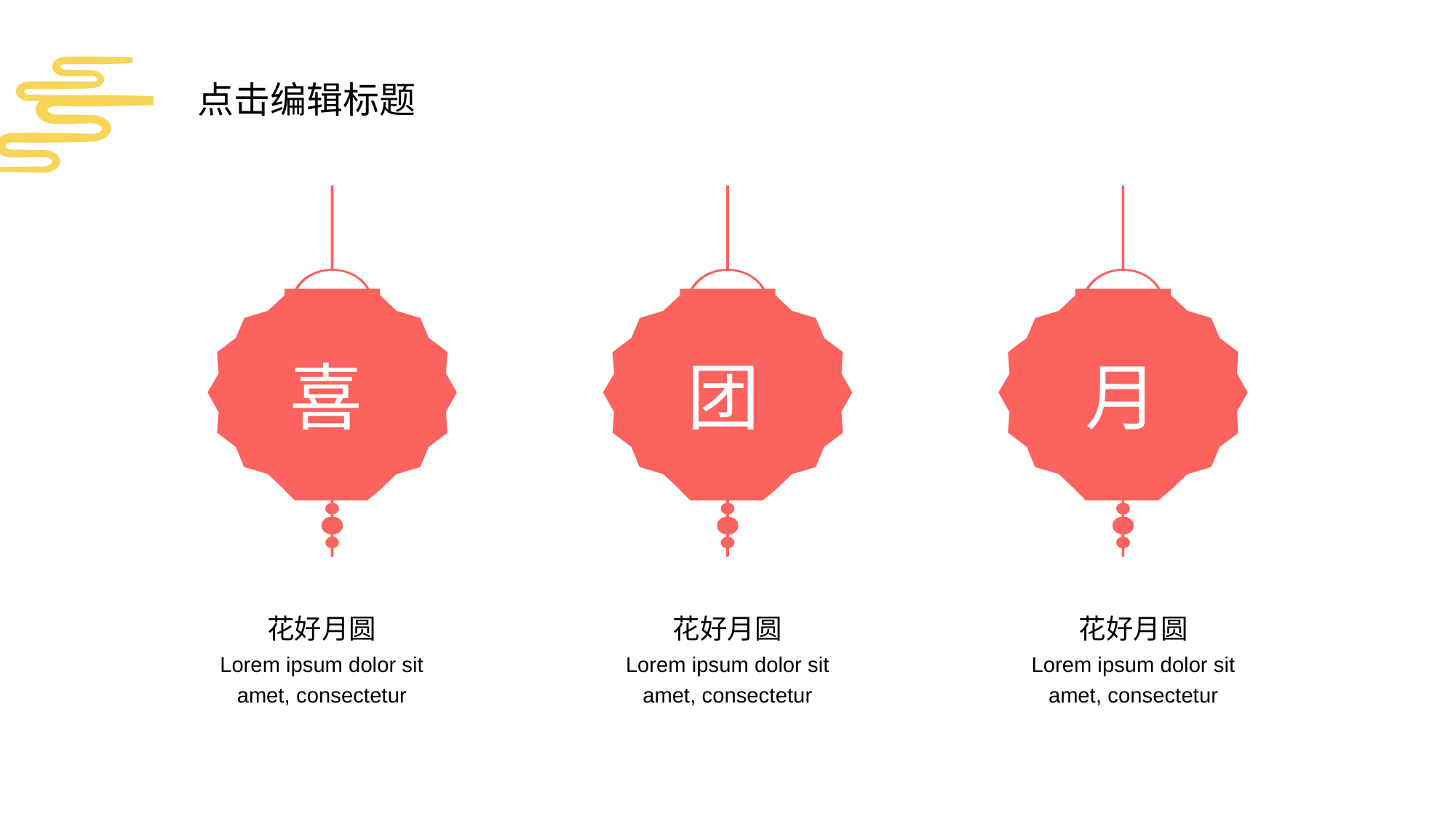

点击编辑标题

喜
团
月
花好月圆
Lorem ipsum dolor sit amet, consectetur
花好月圆
Lorem ipsum dolor sit amet, consectetur
花好月圆
Lorem ipsum dolor sit amet, consectetur